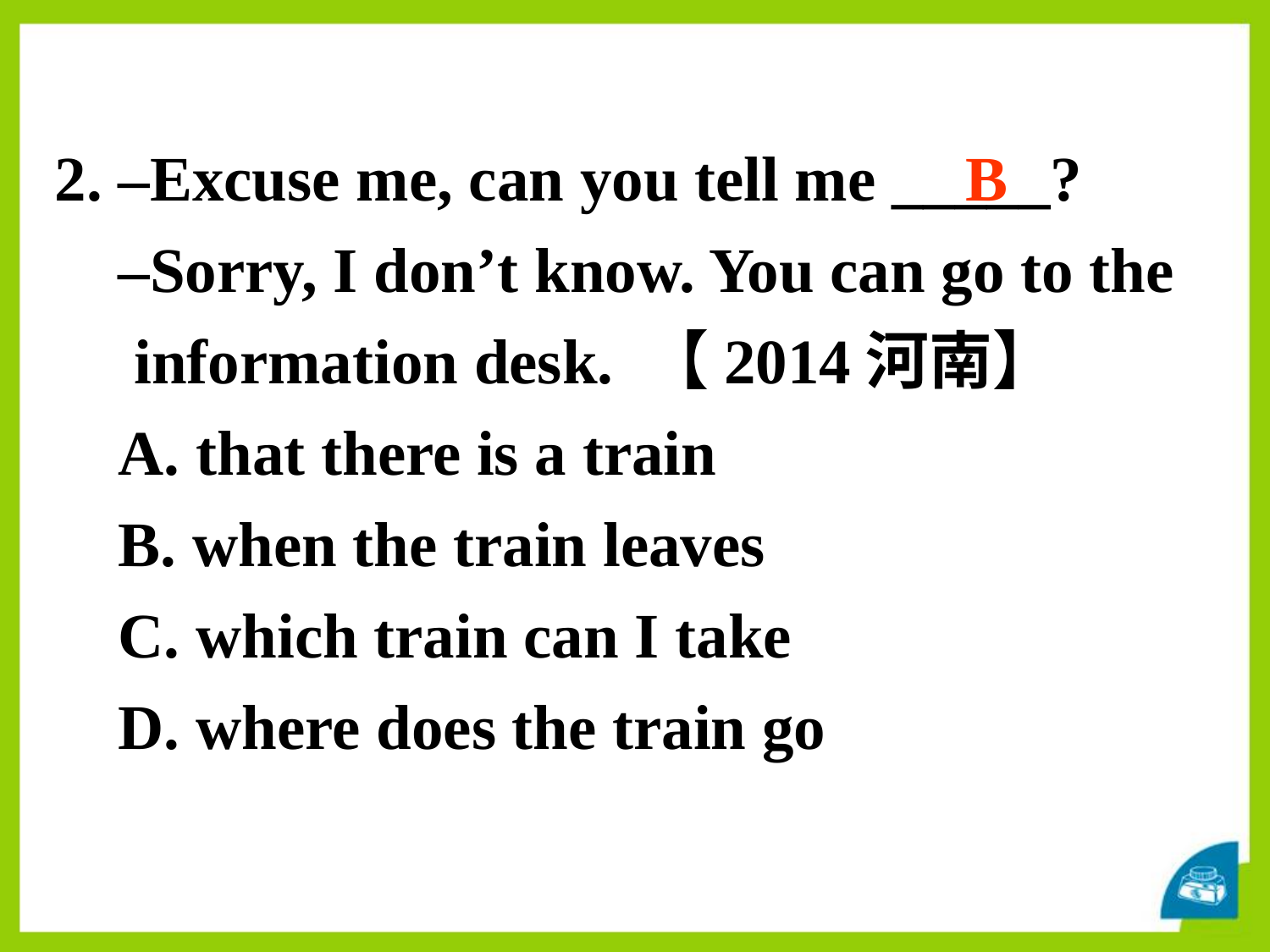

2. –Excuse me, can you tell me _____?
    –Sorry, I don’t know. You can go to the
     information desk. 【2014河南】
    A. that there is a train
    B. when the train leaves
    C. which train can I take
    D. where does the train go
B